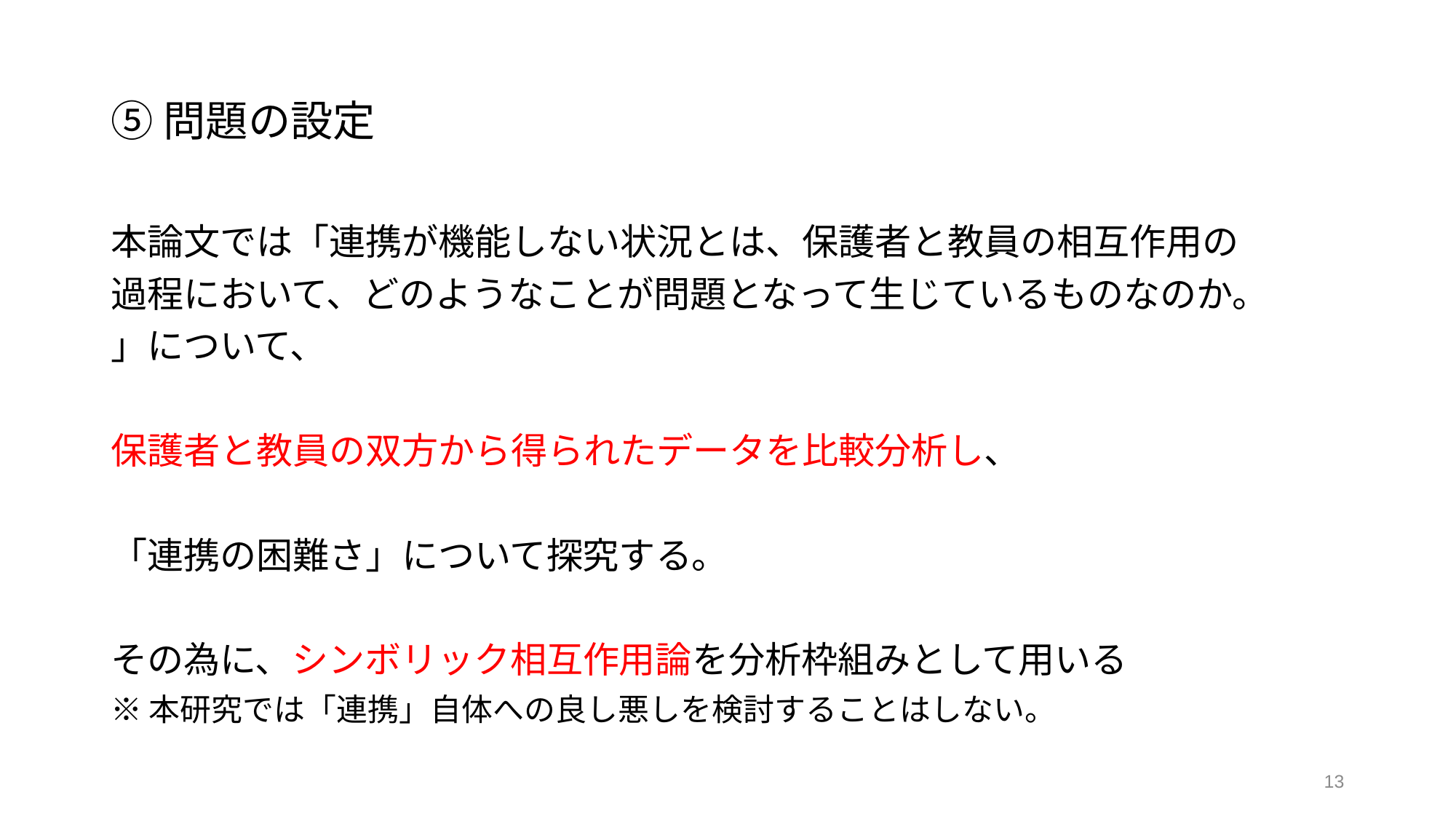

# ⑤問題の設定
本論文では「連携が機能しない状況とは、保護者と教員の相互作用の
過程において、どのようなことが問題となって生じているものなのか。
」について、

保護者と教員の双方から得られたデータを比較分析し、

「連携の困難さ」について探究する。

その為に、シンボリック相互作用論を分析枠組みとして用いる
※本研究では「連携」自体への良し悪しを検討することはしない。
13